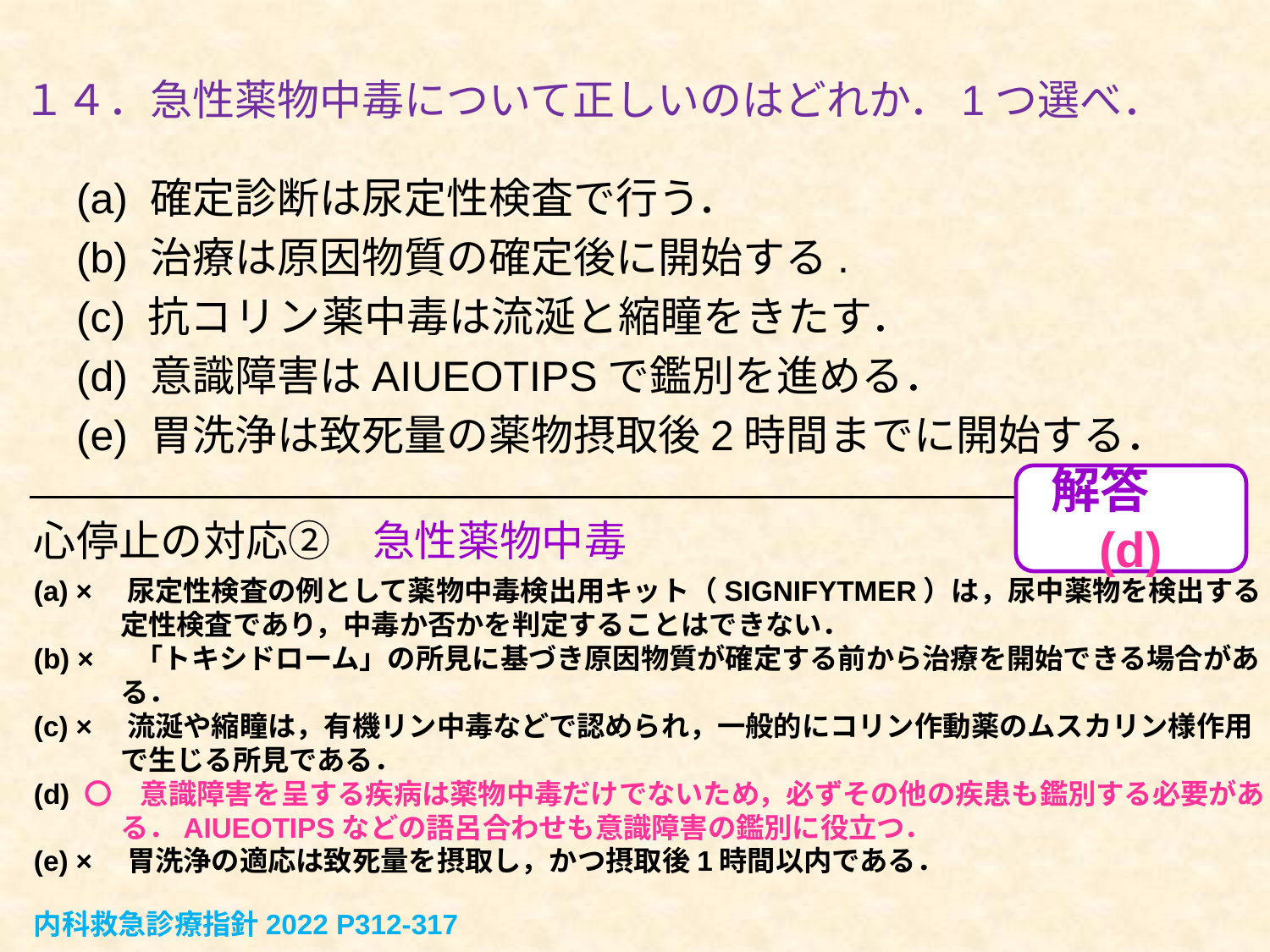

# １４．急性薬物中毒について正しいのはどれか．1つ選べ．
(a) 確定診断は尿定性検査で行う．
(b) 治療は原因物質の確定後に開始する.
(c) 抗コリン薬中毒は流涎と縮瞳をきたす．
(d) 意識障害はAIUEOTIPSで鑑別を進める．
(e) 胃洗浄は致死量の薬物摂取後2時間までに開始する．
解答　(d)
心停止の対応②　急性薬物中毒

(a) ×　尿定性検査の例として薬物中毒検出用キット（SIGNIFYTMER）は，尿中薬物を検出する定性検査であり，中毒か否かを判定することはできない．
(b) ×　 「トキシドローム」の所見に基づき原因物質が確定する前から治療を開始できる場合がある．
(c) ×　流涎や縮瞳は，有機リン中毒などで認められ，一般的にコリン作動薬のムスカリン様作用で生じる所見である．
(d) 〇　意識障害を呈する疾病は薬物中毒だけでないため，必ずその他の疾患も鑑別する必要がある．AIUEOTIPSなどの語呂合わせも意識障害の鑑別に役立つ．
(e) ×　胃洗浄の適応は致死量を摂取し，かつ摂取後1時間以内である．

内科救急診療指針2022 P312-317